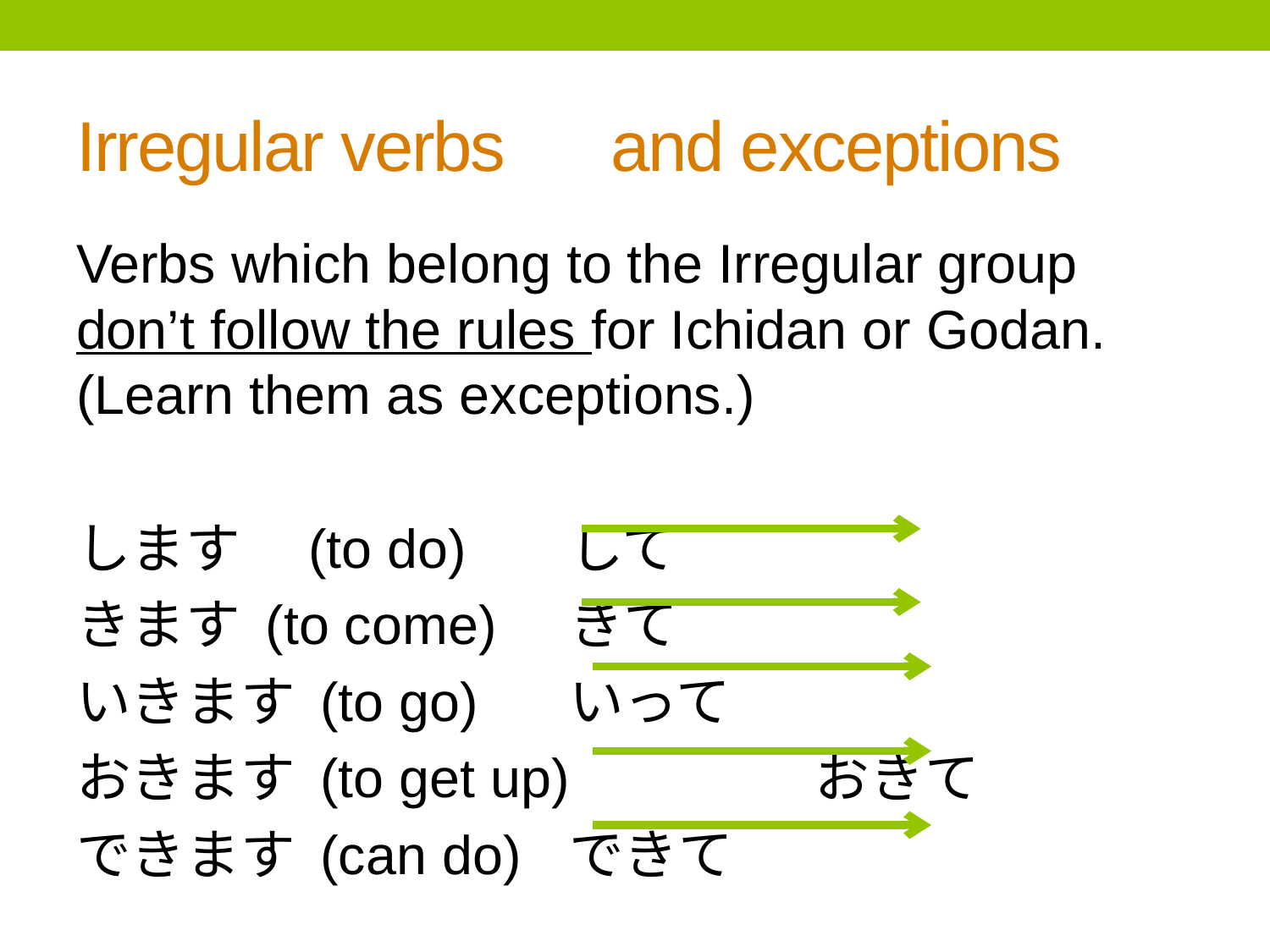

# Irregular verbs　and exceptions
Verbs which belong to the Irregular group don’t follow the rules for Ichidan or Godan.  (Learn them as exceptions.)

します　(to do)					して
きます (to come)				きて
いきます (to go)				いって
おきます (to get up)				おきて
できます (can do)				できて